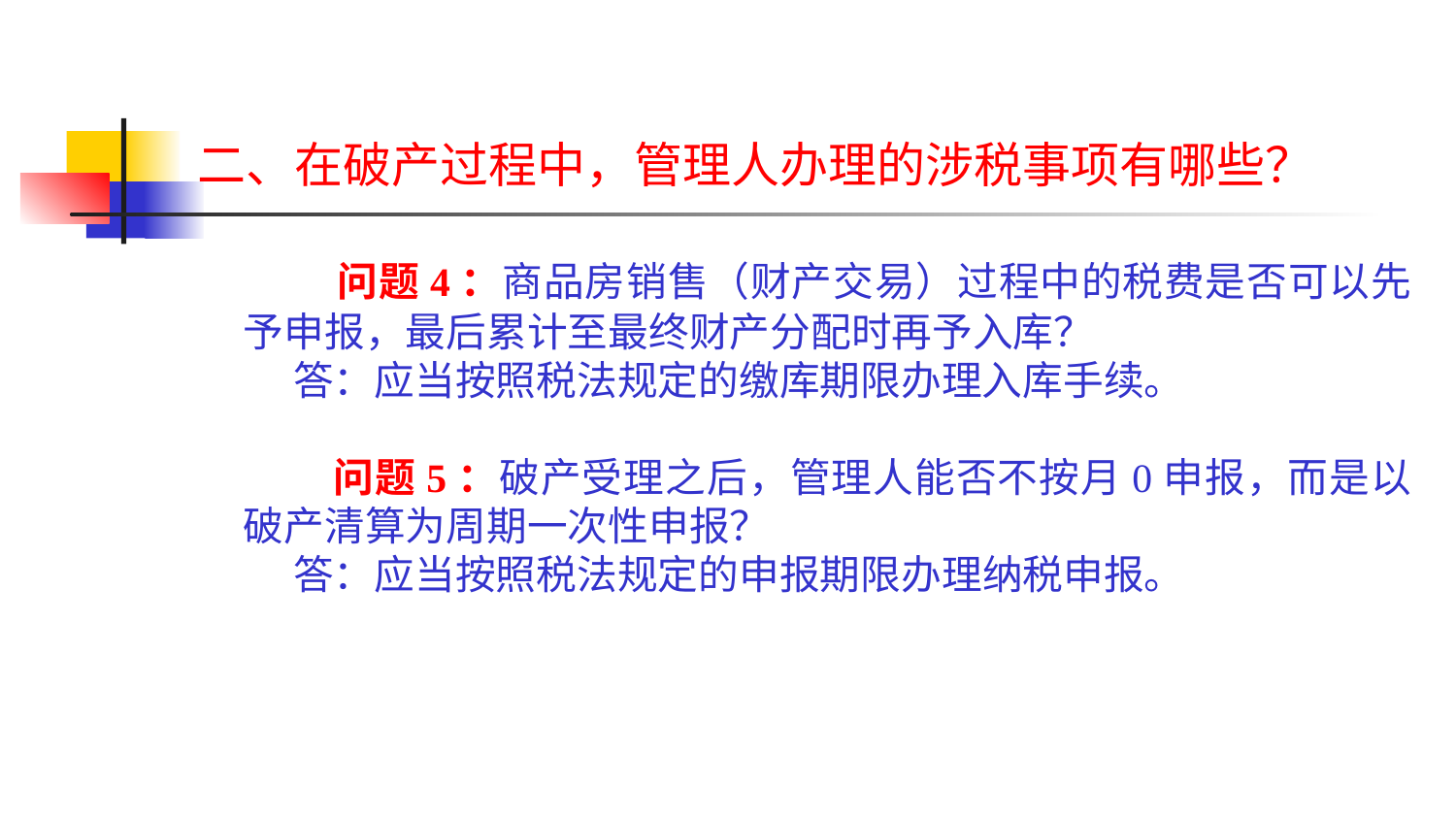

# 二、在破产过程中，管理人办理的涉税事项有哪些？
           问题4：商品房销售（财产交易）过程中的税费是否可以先予申报，最后累计至最终财产分配时再予入库？
         答：应当按照税法规定的缴库期限办理入库手续。

            问题5：破产受理之后，管理人能否不按月0申报，而是以破产清算为周期一次性申报？
         答：应当按照税法规定的申报期限办理纳税申报。